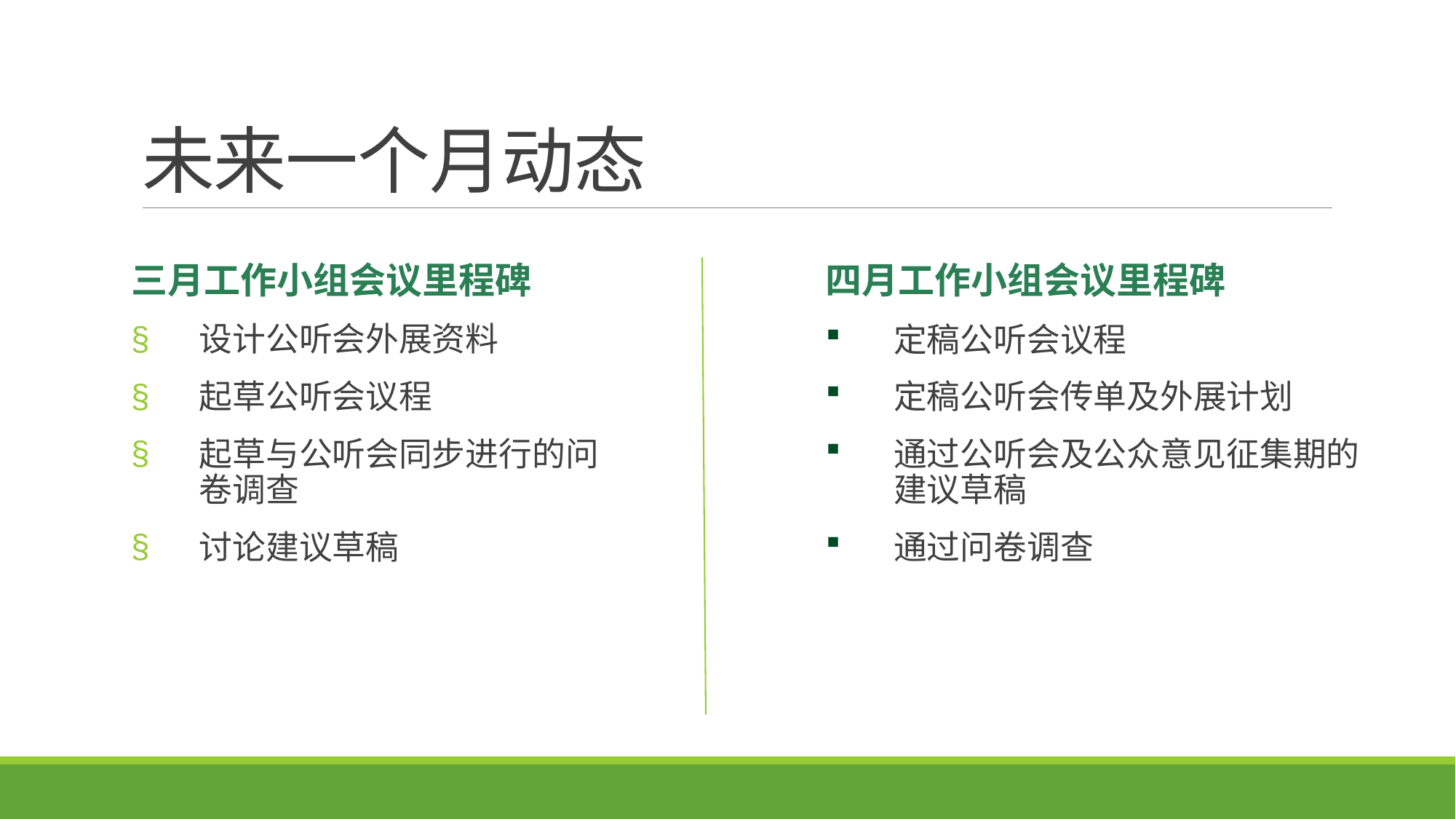

# 未来一个月动态
三月工作小组会议里程碑
设计公听会外展资料
起草公听会议程
起草与公听会同步进行的问卷调查
讨论建议草稿

四月工作小组会议里程碑
定稿公听会议程
定稿公听会传单及外展计划
通过公听会及公众意见征集期的建议草稿
通过问卷调查